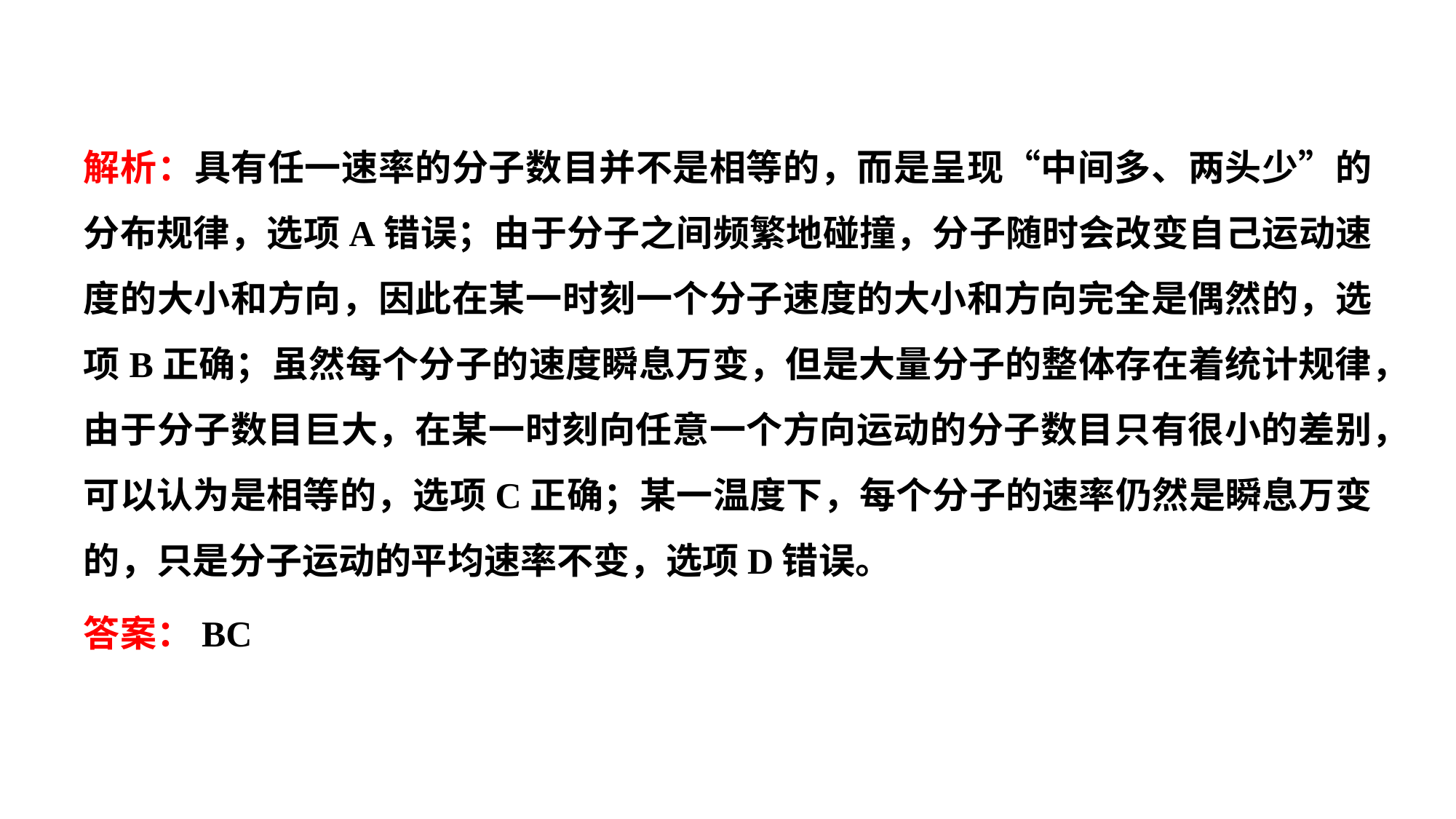

解析：具有任一速率的分子数目并不是相等的，而是呈现“中间多、两头少”的分布规律，选项A错误；由于分子之间频繁地碰撞，分子随时会改变自己运动速度的大小和方向，因此在某一时刻一个分子速度的大小和方向完全是偶然的，选项B正确；虽然每个分子的速度瞬息万变，但是大量分子的整体存在着统计规律，由于分子数目巨大，在某一时刻向任意一个方向运动的分子数目只有很小的差别，可以认为是相等的，选项C正确；某一温度下，每个分子的速率仍然是瞬息万变的，只是分子运动的平均速率不变，选项D错误。
答案：BC